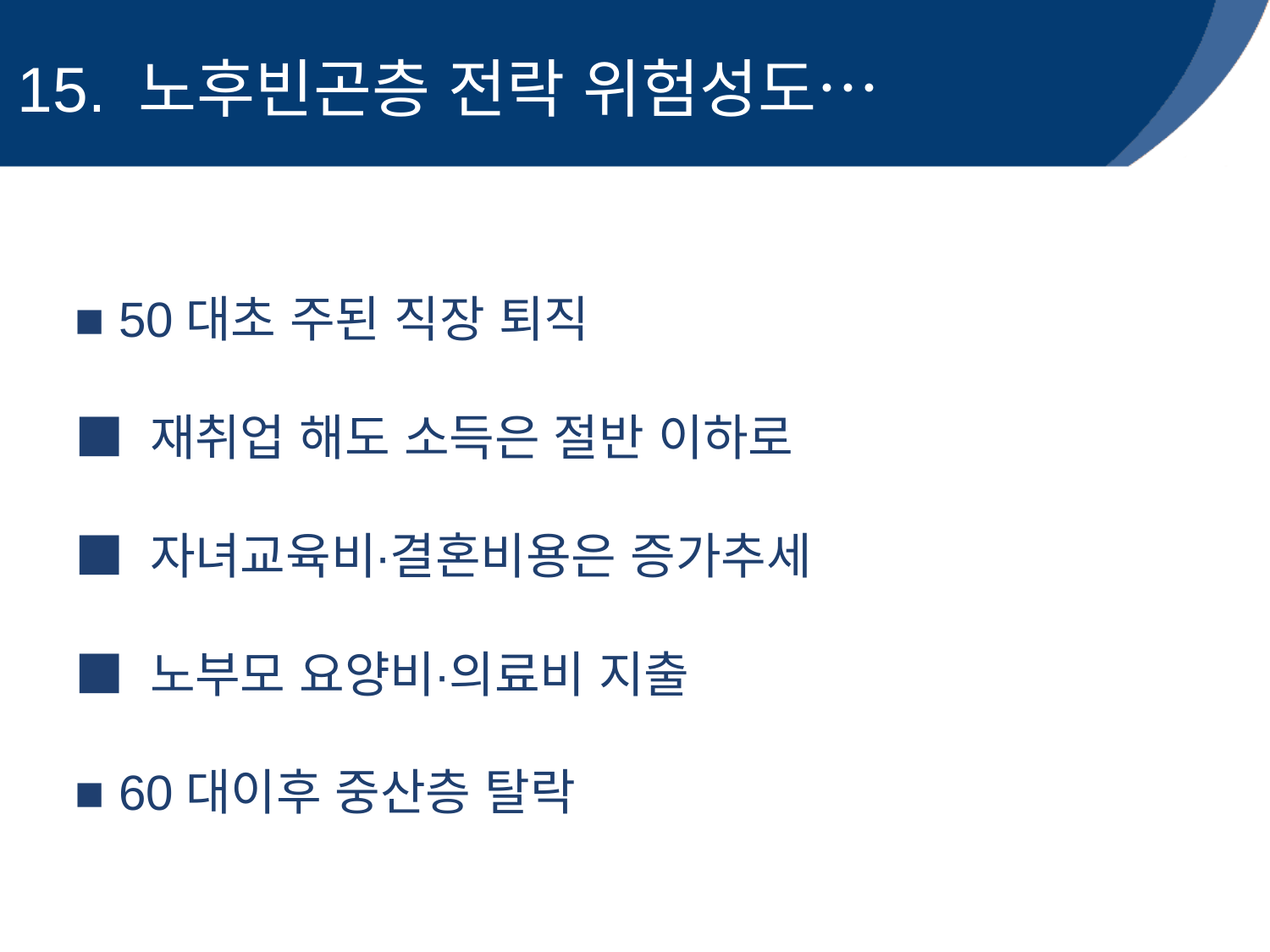

15. 노후빈곤층 전락 위험성도…
■ 50대초 주된 직장 퇴직
■ 재취업 해도 소득은 절반 이하로
■ 자녀교육비∙결혼비용은 증가추세
■ 노부모 요양비∙의료비 지출
■ 60대이후 중산층 탈락